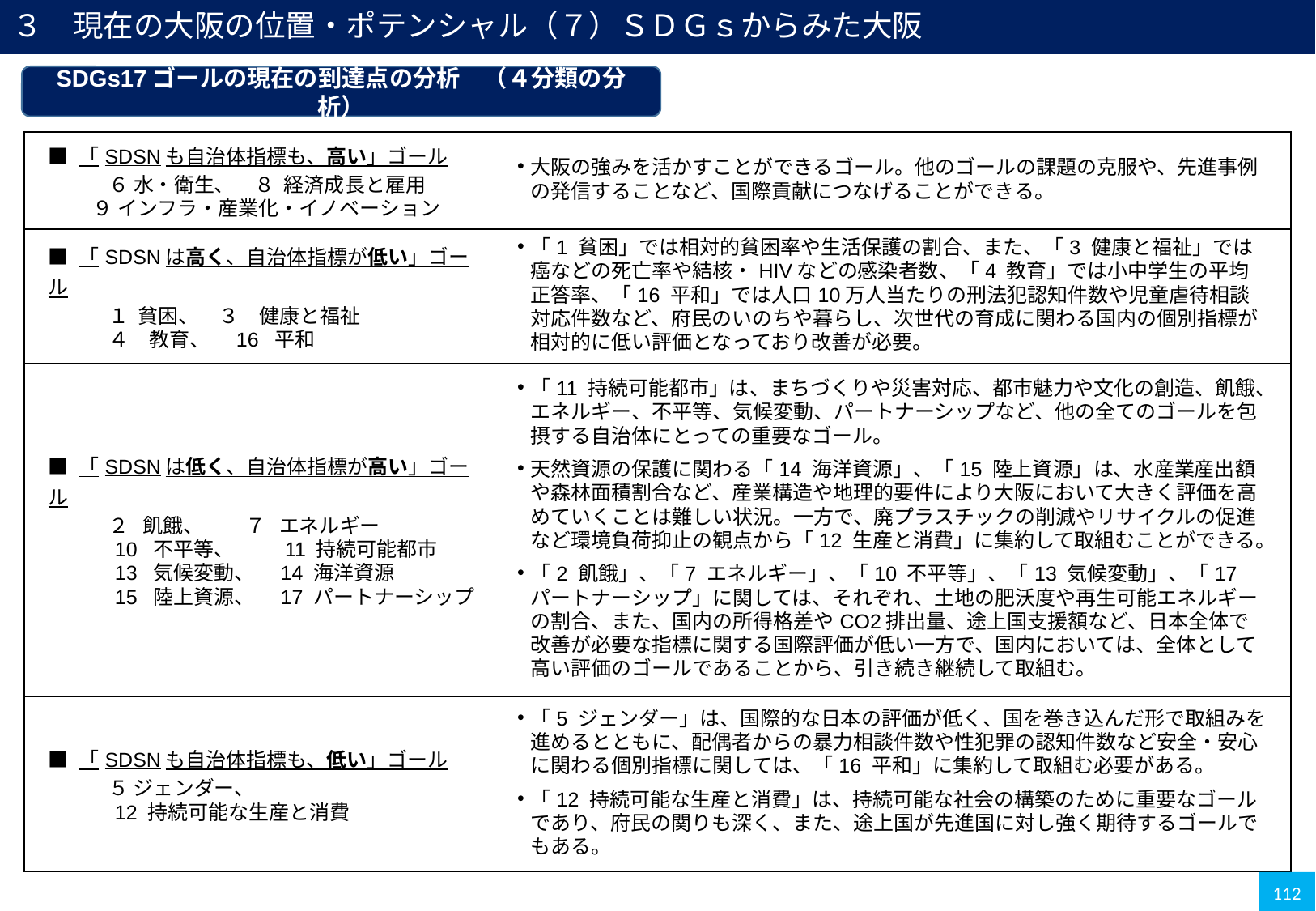

３　現在の大阪の位置・ポテンシャル（７）ＳＤＧｓからみた大阪
SDGs17ゴールの現在の到達点の分析　（４分類の分析）
| ■ 「SDSNも自治体指標も、高い」ゴール 　　　６ 水・衛生、　８ 経済成長と雇用 　　 ９ インフラ・産業化・イノベーション | 大阪の強みを活かすことができるゴール。他のゴールの課題の克服や、先進事例の発信することなど、国際貢献につなげることができる。 |
| --- | --- |
| ■ 「SDSNは高く、自治体指標が低い」ゴール 　　　１ 貧困、　３　健康と福祉 　　　４　教育、　16 平和 | 「1 貧困」では相対的貧困率や生活保護の割合、また、「3 健康と福祉」では癌などの死亡率や結核・HIVなどの感染者数、「4 教育」では小中学生の平均正答率、「16 平和」では人口10万人当たりの刑法犯認知件数や児童虐待相談対応件数など、府民のいのちや暮らし、次世代の育成に関わる国内の個別指標が相対的に低い評価となっており改善が必要。 |
| ■ 「SDSNは低く、自治体指標が高い」ゴール 　　　２ 飢餓、　 ７ エネルギー 　　　10 不平等、　　 11 持続可能都市 　　　13 気候変動、　14 海洋資源 　　　15 陸上資源、　17 パートナーシップ | 「11 持続可能都市」は、まちづくりや災害対応、都市魅力や文化の創造、飢餓、エネルギー、不平等、気候変動、パートナーシップなど、他の全てのゴールを包摂する自治体にとっての重要なゴール。 天然資源の保護に関わる「14 海洋資源」、「15 陸上資源」は、水産業産出額や森林面積割合など、産業構造や地理的要件により大阪において大きく評価を高めていくことは難しい状況。一方で、廃プラスチックの削減やリサイクルの促進など環境負荷抑止の観点から「12 生産と消費」に集約して取組むことができる。 「2 飢餓」、「7 エネルギー」、「10 不平等」、「13 気候変動」、「17 パートナーシップ」に関しては、それぞれ、土地の肥沃度や再生可能エネルギーの割合、また、国内の所得格差やCO2排出量、途上国支援額など、日本全体で改善が必要な指標に関する国際評価が低い一方で、国内においては、全体として高い評価のゴールであることから、引き続き継続して取組む。 |
| ■ 「SDSNも自治体指標も、低い」ゴール 　　　５ ジェンダー、 　　　12 持続可能な生産と消費 | 「5 ジェンダー」は、国際的な日本の評価が低く、国を巻き込んだ形で取組みを進めるとともに、配偶者からの暴力相談件数や性犯罪の認知件数など安全・安心に関わる個別指標に関しては、「16 平和」に集約して取組む必要がある。 「12 持続可能な生産と消費」は、持続可能な社会の構築のために重要なゴールであり、府民の関りも深く、また、途上国が先進国に対し強く期待するゴールでもある。 |
112